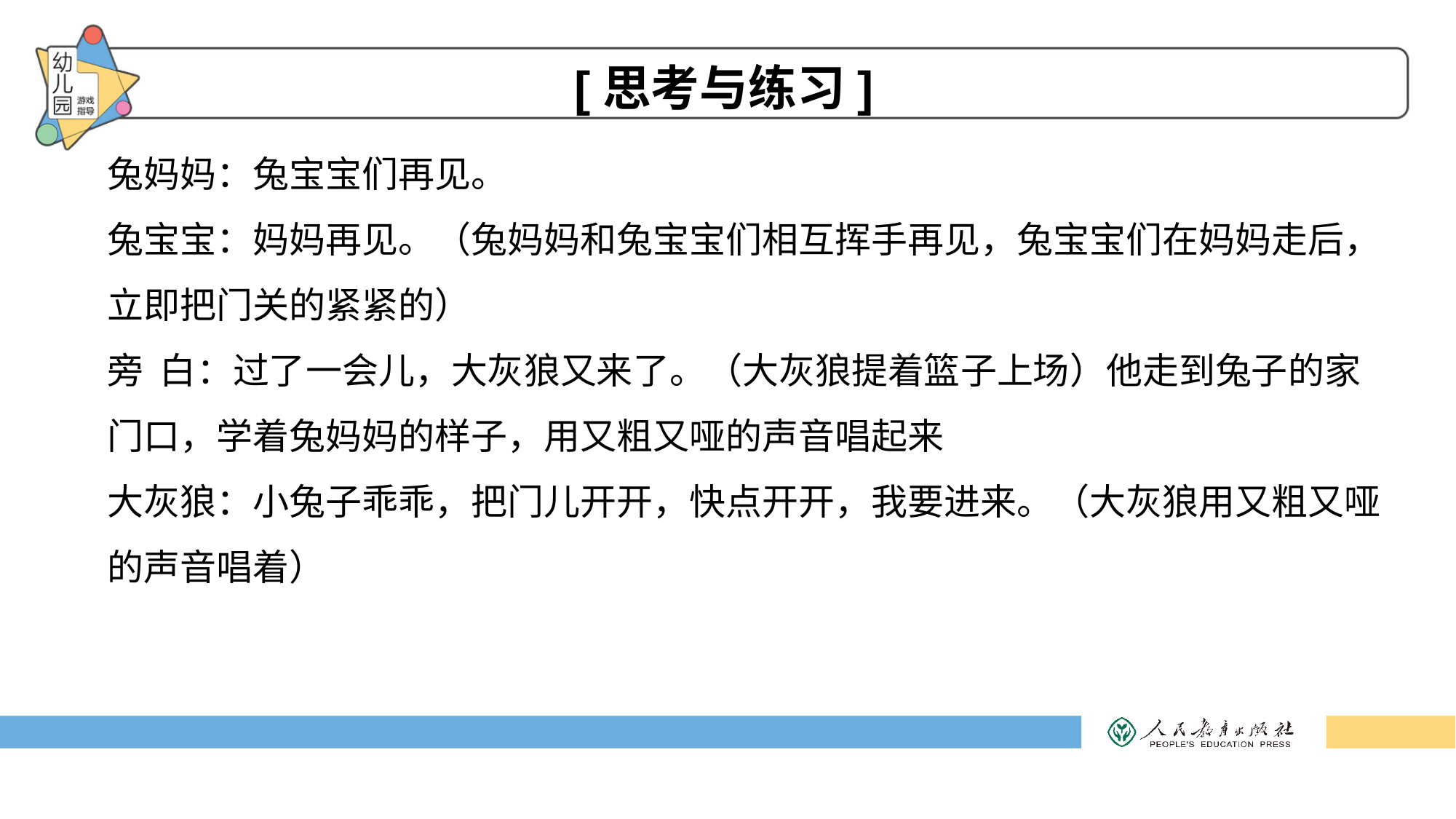

[思考与练习]
兔妈妈：兔宝宝们再见。
兔宝宝：妈妈再见。（兔妈妈和兔宝宝们相互挥手再见，兔宝宝们在妈妈走后，立即把门关的紧紧的）
旁  白：过了一会儿，大灰狼又来了。（大灰狼提着篮子上场）他走到兔子的家门口，学着兔妈妈的样子，用又粗又哑的声音唱起来
大灰狼：小兔子乖乖，把门儿开开，快点开开，我要进来。（大灰狼用又粗又哑的声音唱着）